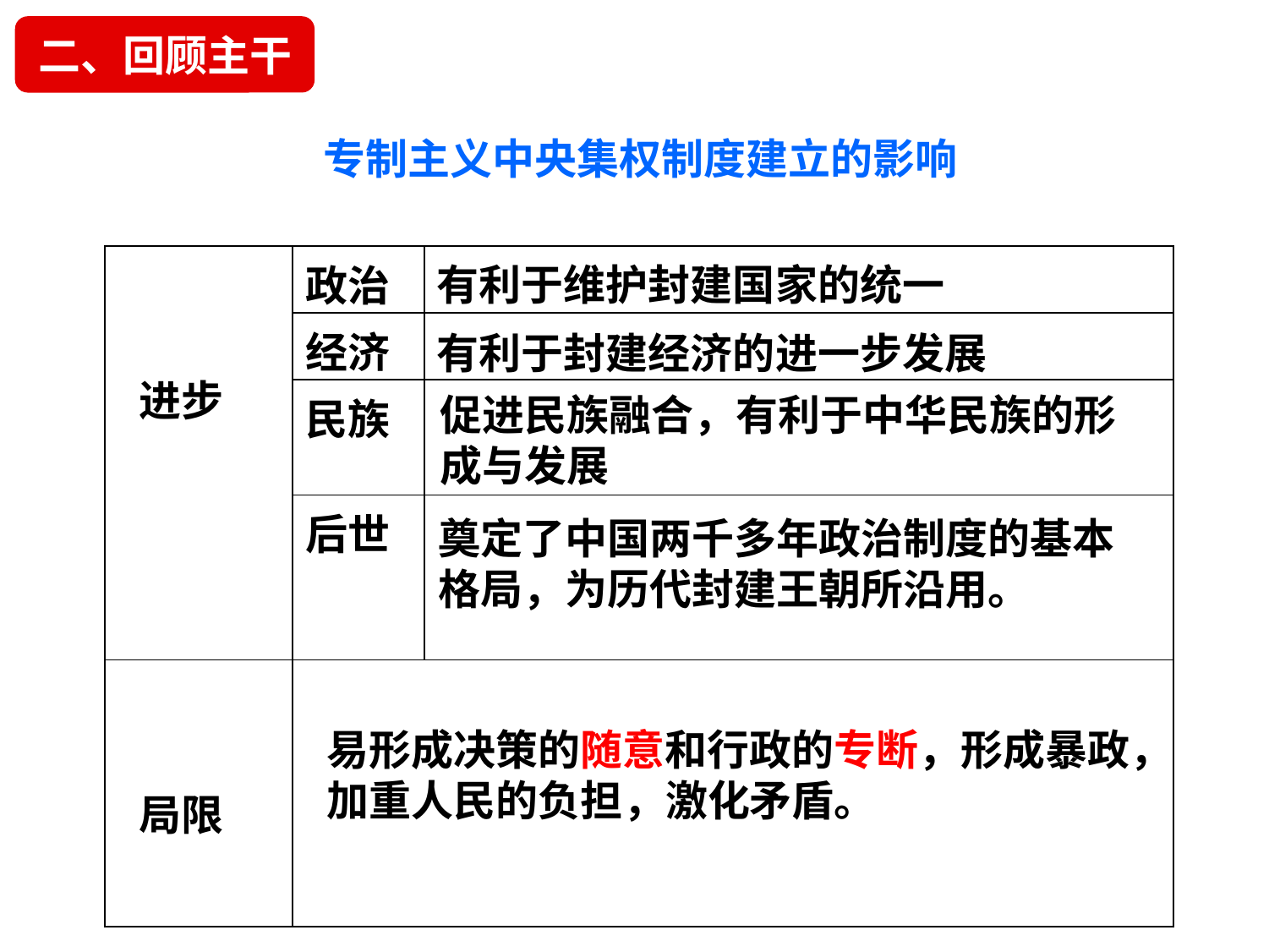

二、回顾主干
专制主义中央集权制度建立的影响
| 进步 | 政治 |  |
| --- | --- | --- |
|  | 经济 |  |
|  | 民族 |  |
|  | 后世 |  |
| 局限 |  |  |
有利于维护封建国家的统一
有利于封建经济的进一步发展；
促进民族融合，有利于中华民族的形成与发展。
奠定了中国两千多年政治制度的基本格局，为历代封建王朝所沿用。
易形成决策的随意和行政的专断，形成暴政，加重人民的负担，激化矛盾。